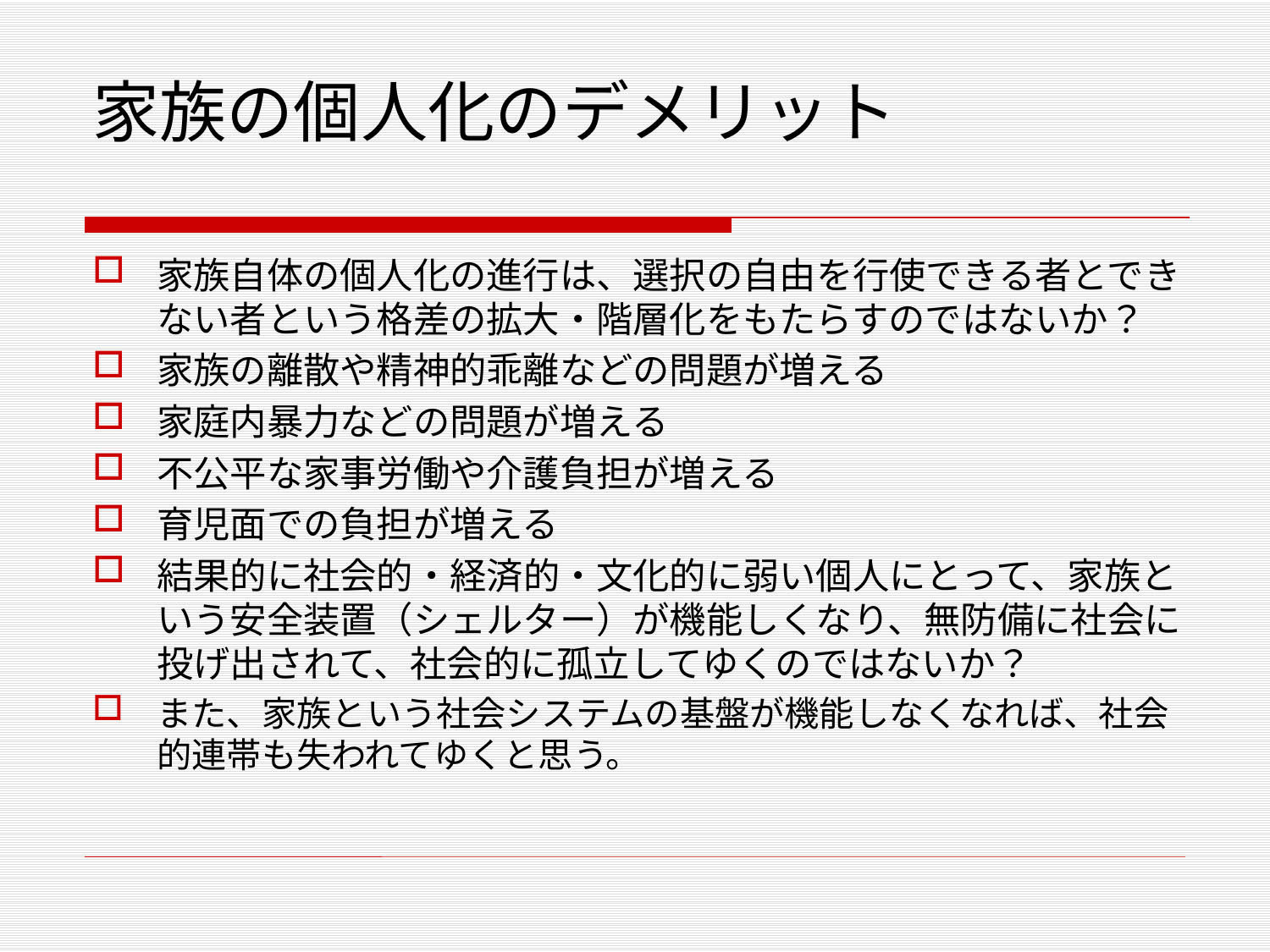

# 家族の個人化のデメリット
家族自体の個人化の進行は、選択の自由を行使できる者とできない者という格差の拡大・階層化をもたらすのではないか？
家族の離散や精神的乖離などの問題が増える
家庭内暴力などの問題が増える
不公平な家事労働や介護負担が増える
育児面での負担が増える
結果的に社会的・経済的・文化的に弱い個人にとって、家族という安全装置（シェルター）が機能しくなり、無防備に社会に投げ出されて、社会的に孤立してゆくのではないか？
また、家族という社会システムの基盤が機能しなくなれば、社会的連帯も失われてゆくと思う。